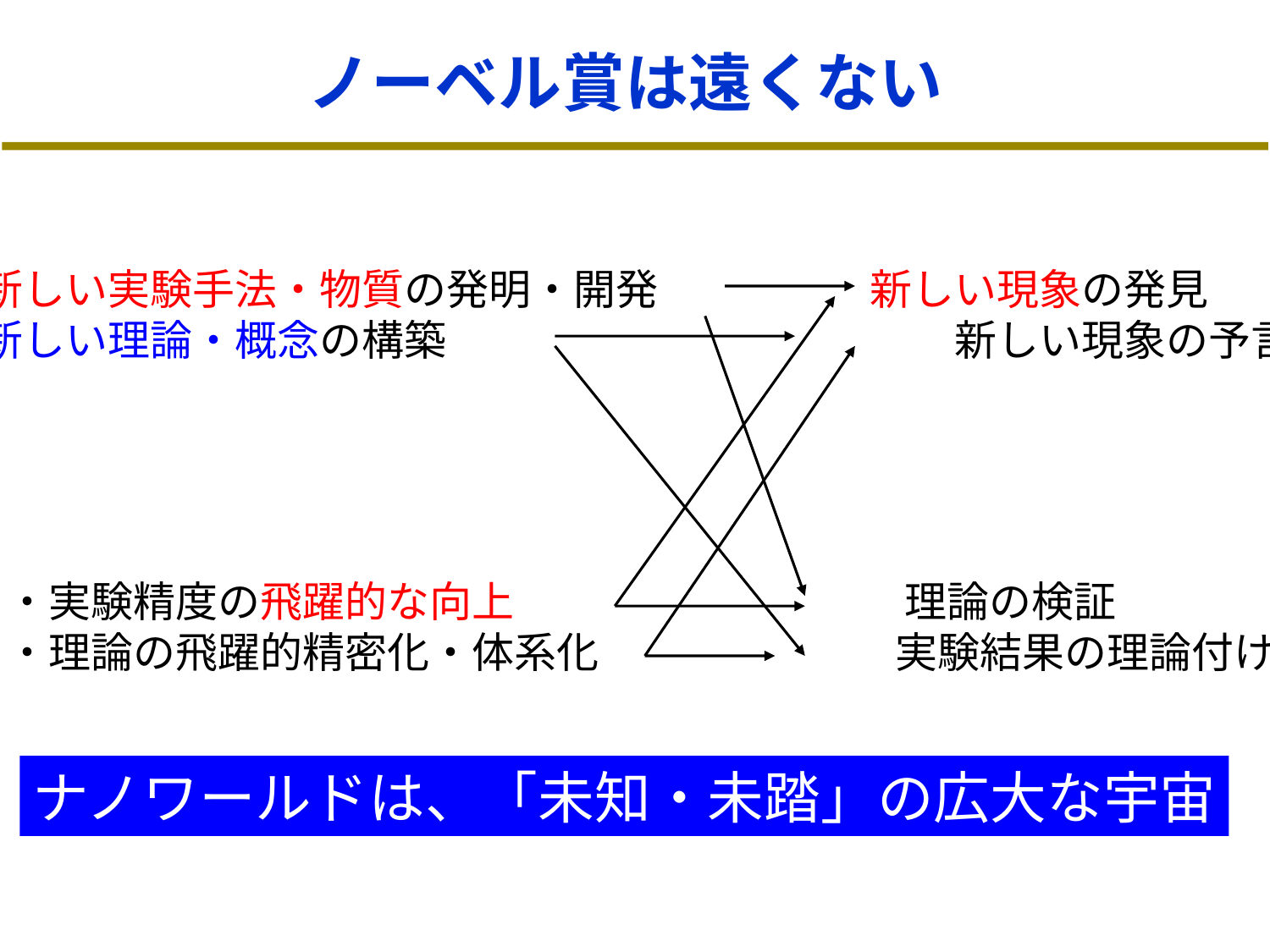

# ノーベル賞は遠くない

・新しい実験手法・物質の発明・開発　　　　　新しい現象の発見
・新しい理論・概念の構築　　　　　　　　　　　　新しい現象の予言

・実験精度の飛躍的な向上　　　　　　　　　 理論の検証
・理論の飛躍的精密化・体系化　　　　　　　実験結果の理論付け

ナノワールドは、「未知・未踏」の広大な宇宙